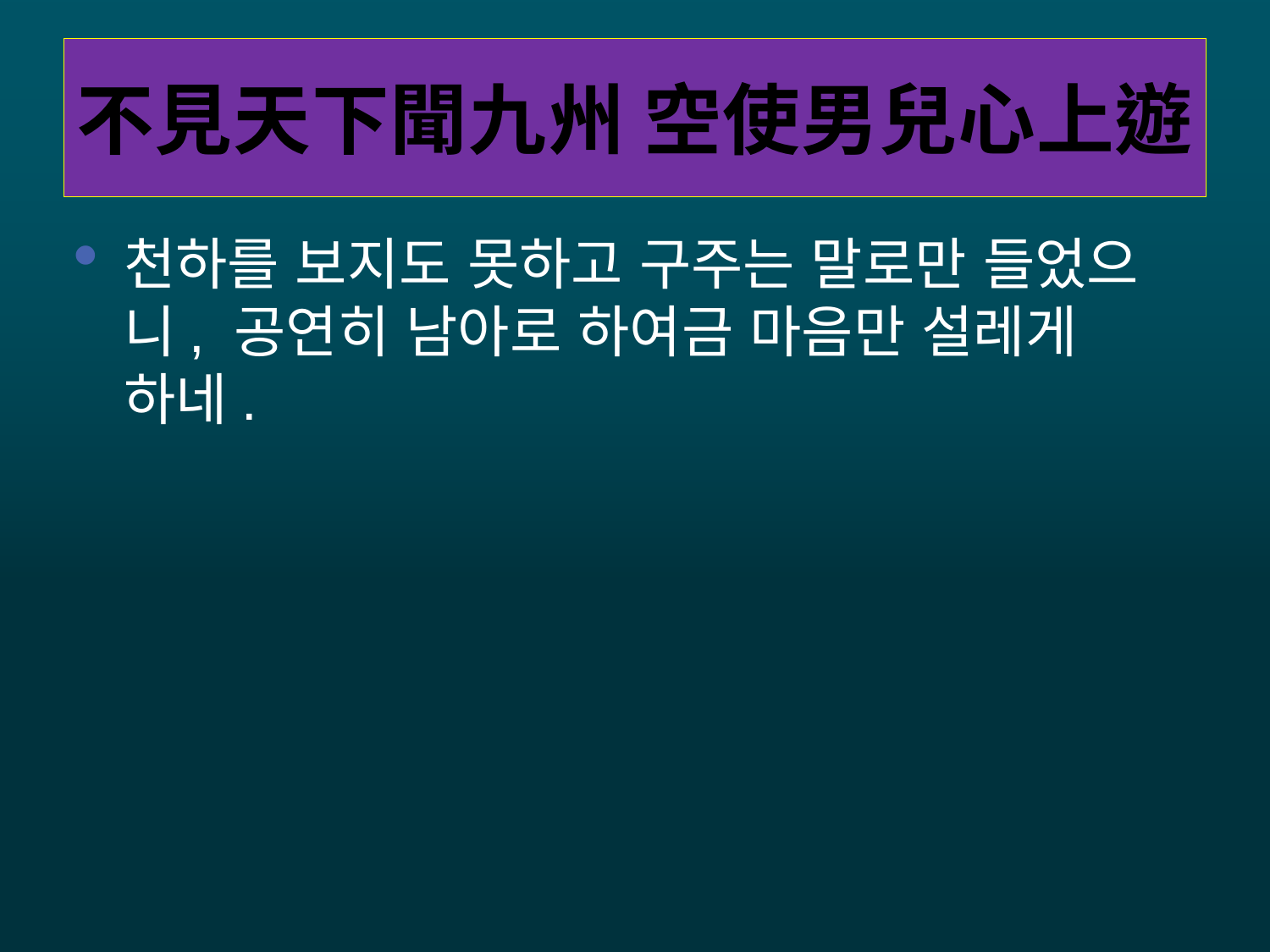

# 不見天下聞九州 空使男兒心上遊
천하를 보지도 못하고 구주는 말로만 들었으니, 공연히 남아로 하여금 마음만 설레게 하네.